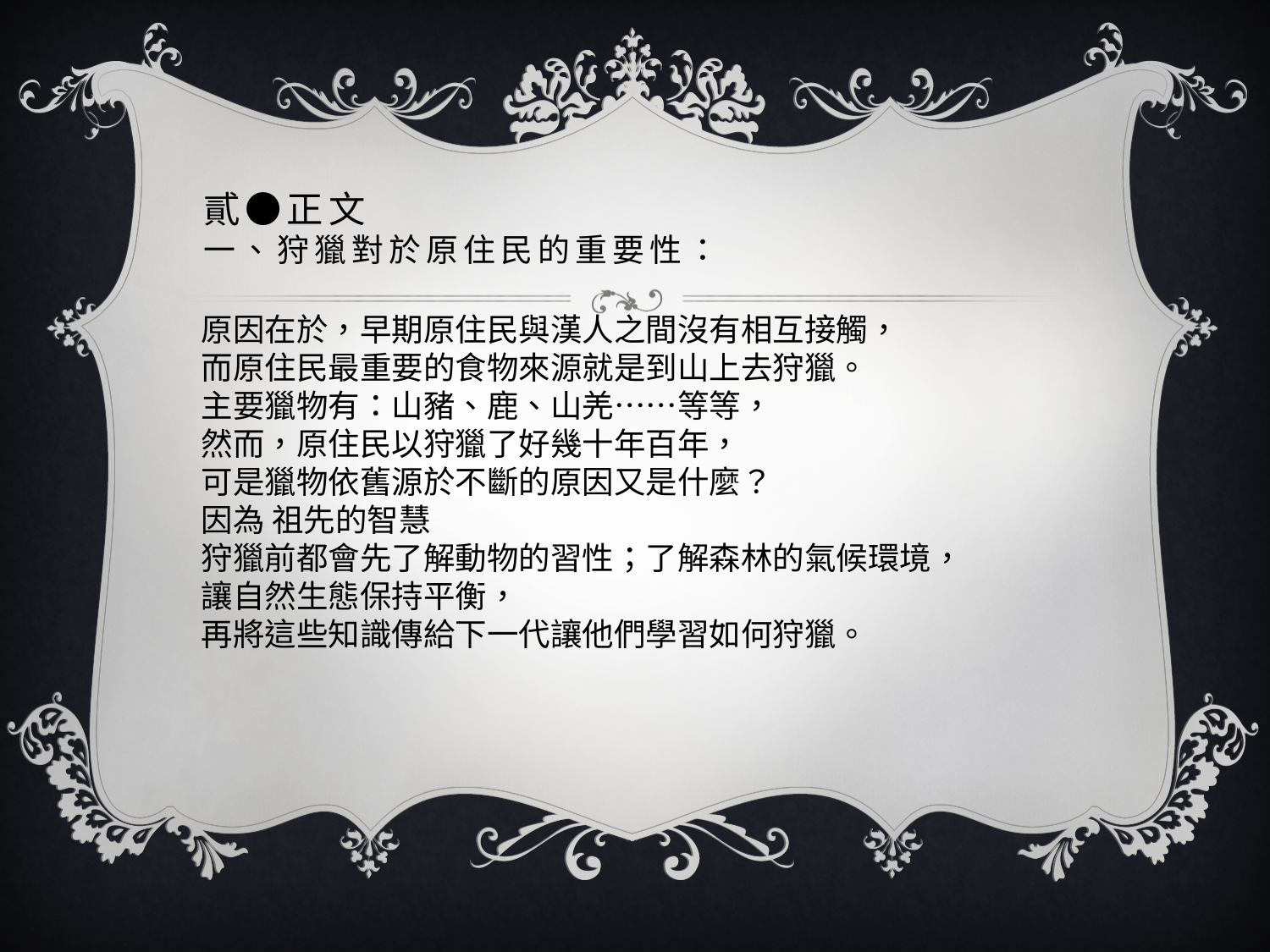

# 貳●正文 一、狩獵對於原住民的重要性：
原因在於，早期原住民與漢人之間沒有相互接觸，
而原住民最重要的食物來源就是到山上去狩獵。
主要獵物有：山豬、鹿、山羌……等等，
然而，原住民以狩獵了好幾十年百年，
可是獵物依舊源於不斷的原因又是什麼？
因為 祖先的智慧
狩獵前都會先了解動物的習性；了解森林的氣候環境，
讓自然生態保持平衡，
再將這些知識傳給下一代讓他們學習如何狩獵。